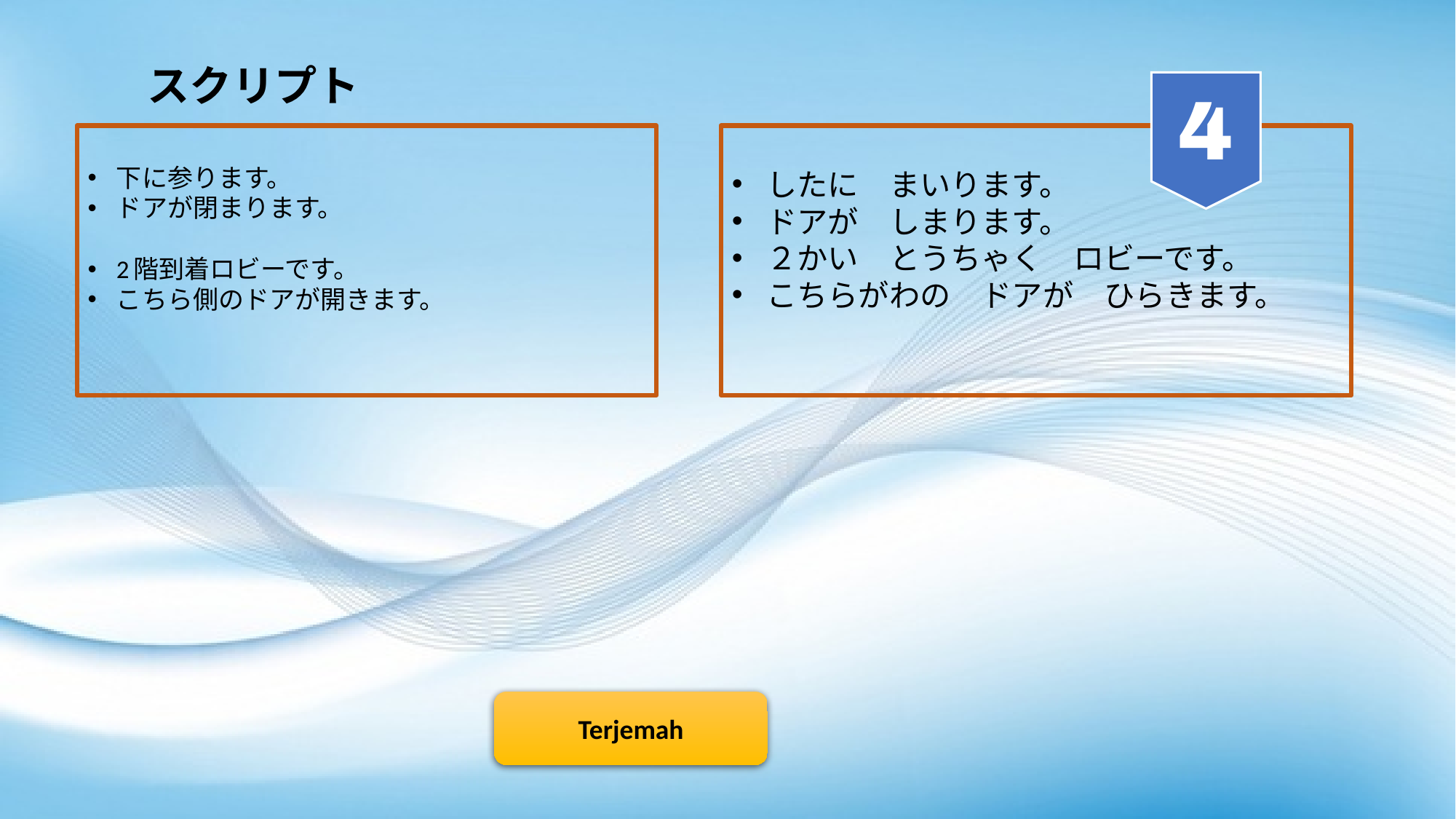

スクリプト
4

したに　まいります。
ドアが　しまります。
２かい　とうちゃく　ロビーです。
こちらがわの　ドアが　ひらきます。

下に参ります。
ドアが閉まります。
2階到着ロビーです。
こちら側のドアが開きます。

Terjemah